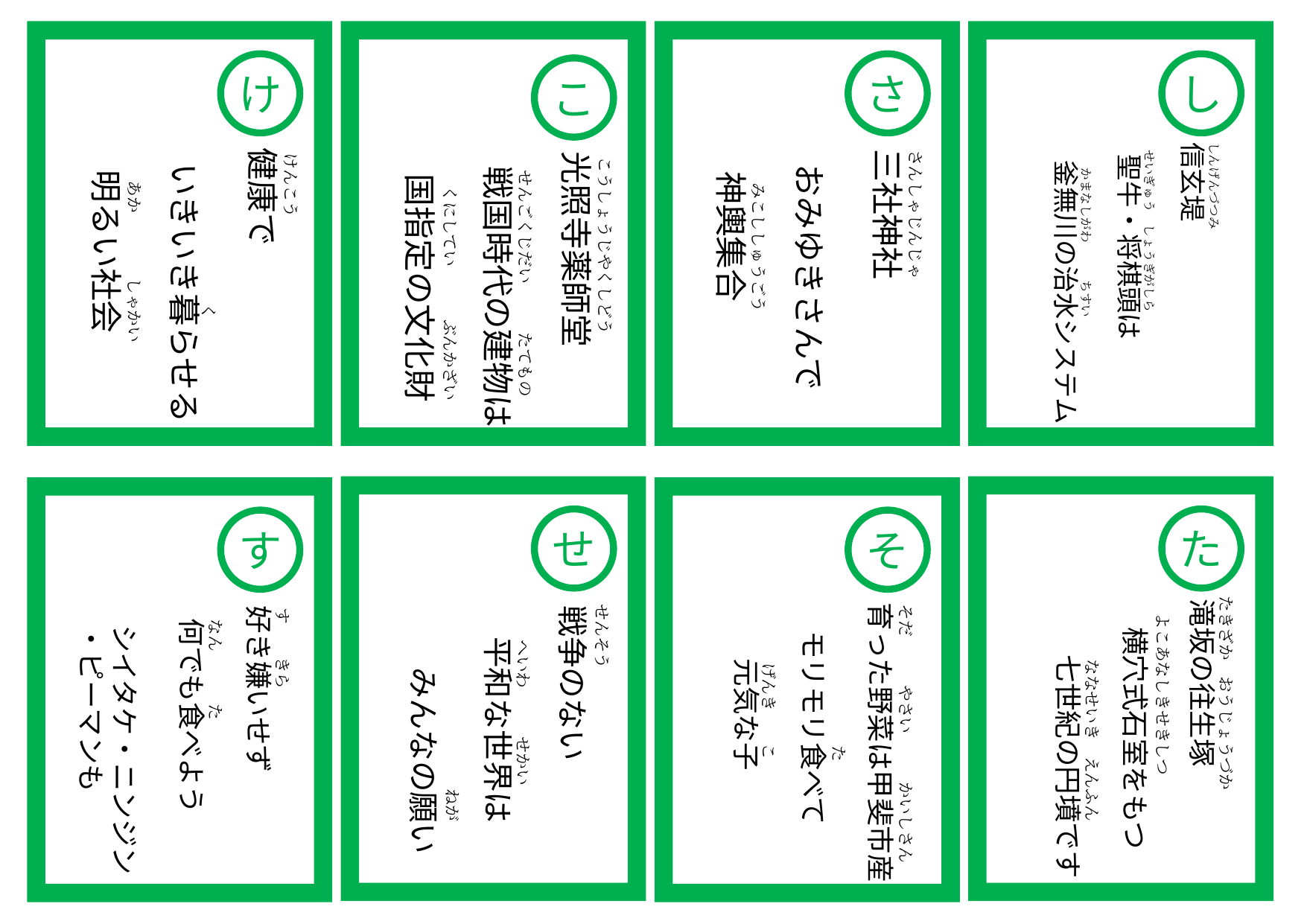

け
さ
し
こ
　さんしゃじんじゃ

　せいぎゅう　しょうぎがしら
　けんこう

　こうしょうじやくしどう

信玄堤

 聖牛・将棋頭は

  釜無川の治水システム

しんげんづつみ

健康で

 いきいき暮らせる

  明るい社会

三社神社

 おみゆきさんで

  神輿集合

光照寺薬師堂

 戦国時代の建物は

  国指定の文化財
　かまなしがわ　　　ちすい
 せんごくじだい　　　たてもの
　みこししゅうごう

  くにしてい　　　 ぶんかざい
　　　　　　　　く
あか　　　　しゃかい

せ
た
す
そ
　たきざか　おうじょうづか
　 す　　きら

　そだ　　　やさい　　　かいしさん
　せんそう
滝坂の往生塚

　横穴式石室をもつ

　　七世紀の円墳です

育った野菜は甲斐市産

　モリモリ食べて

　　元気な子

　なん　　　 た

好き嫌いせず

 何でも食べよう

  シイタケ・ニンジン
  ・ピーマンも
戦争のない

　平和な世界は

　　みんなの願い

　　　 ななせいき　えんふん
よこあなしきせきしつ
　へいわ　　　せかい
　げんき　　こ
　　　　　　　　ねが
　た